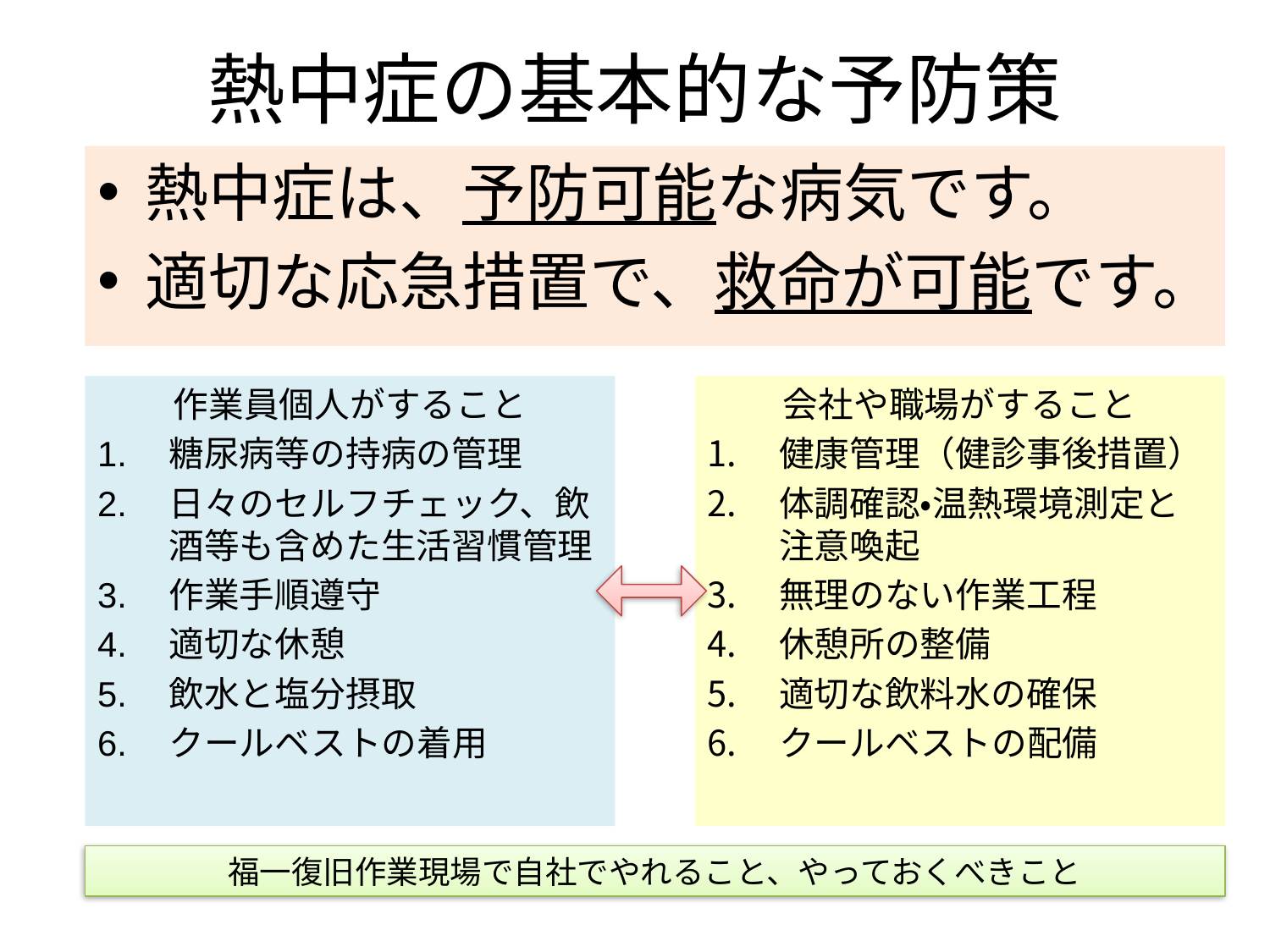

# 熱中症の基本的な予防策
熱中症は、予防可能な病気です。
適切な応急措置で、救命が可能です。
作業員個人がすること
糖尿病等の持病の管理
日々のセルフチェック、飲酒等も含めた生活習慣管理
作業手順遵守
適切な休憩
飲水と塩分摂取
クールベストの着用
会社や職場がすること
健康管理（健診事後措置）
体調確認・温熱環境測定と注意喚起
無理のない作業工程
休憩所の整備
適切な飲料水の確保
クールベストの配備

福一復旧作業現場で自社でやれること、やっておくべきこと